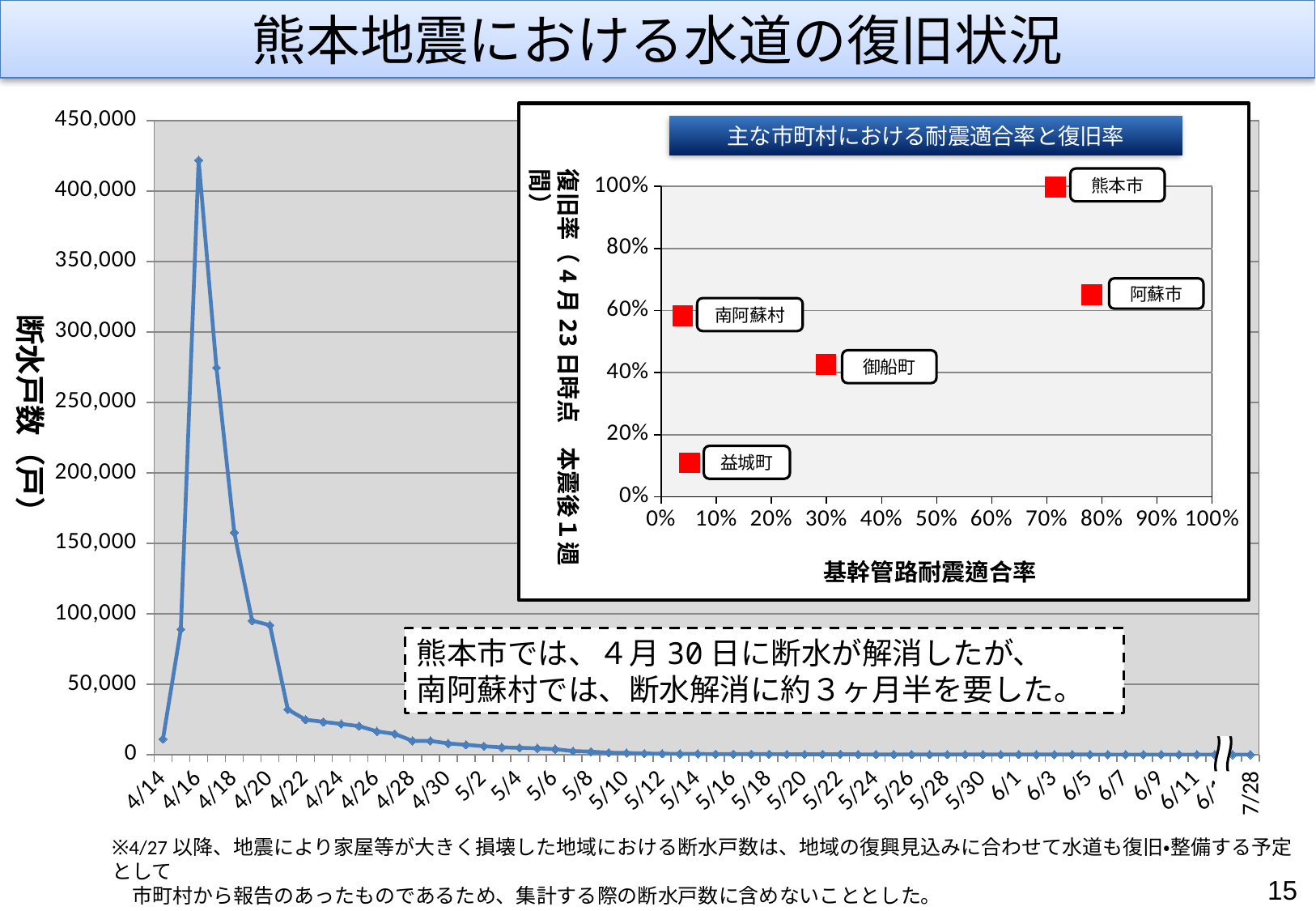

熊本地震における水道の復旧状況

### Chart

| Category |  |
|---|---|
| 42474 | 11120.0 |
| 42475 | 88938.0 |
| 42476 | 421846.0 |
| 42477 | 274578.0 |
| 42478 | 157634.0 |
| 42479 | 95035.0 |
| 42480 | 91863.0 |
| 42481 | 32099.0 |
| 42482 | 24778.0 |
| 42483 | 23266.0 |
| 42484 | 21764.0 |
| 42485 | 20256.0 |
| 42486 | 16495.0 |
| 42487 | 14717.0 |
| 42488 | 9756.0 |
| 42489 | 9756.0 |
| 42490 | 7973.0 |
| 42491 | 6998.0 |
| 42492 | 5949.0 |
| 42493 | 5172.0 |
| 42494 | 4885.0 |
| 42495 | 4480.0 |
| 42496 | 3898.0 |
| 42497 | 2527.0 |
| 42498 | 2112.0 |
| 42499 | 1406.0 |
| 42500 | 1185.0 |
| 42501 | 816.0 |
| 42502 | 670.0 |
| 42503 | 559.0 |
| 42504 | 559.0 |
| 42505 | 361.0 |
| 42506 | 361.0 |
| 42507 | 361.0 |
| 42508 | 361.0 |
| 42509 | 241.0 |
| 42510 | 241.0 |
| 42511 | 241.0 |
| 42512 | 241.0 |
| 42513 | 193.0 |
| 42514 | 126.0 |
| 42515 | 122.0 |
| 42516 | 83.0 |
| 42517 | 83.0 |
| 42518 | 83.0 |
| 42519 | 83.0 |
| 42520 | 75.0 |
| 42521 | 75.0 |
| 42522 | 75.0 |
| 42523 | 35.0 |
| 42524 | 35.0 |
| 42525 | 35.0 |
| 42526 | 35.0 |
| 42527 | 33.0 |
| 42528 | 32.0 |
| 42529 | 31.0 |
| 42530 | 31.0 |
| 42531 | 26.0 |
| 42532 | 26.0 |
| 42533 | 26.0 |
| 42534 | 26.0 |
| 42535 | 2.0 |

### Chart

| Category | 復旧率 |
|---|---|
主な市町村における耐震適合率と復旧率
復旧率（4月23日時点　本震後１週間）
基幹管路耐震適合率
熊本市
阿蘇市
南阿蘇村
断水戸数（戸）
御船町
益城町
熊本市では、４月30日に断水が解消したが、
南阿蘇村では、断水解消に約３ヶ月半を要した。

7/28
※4/27以降、地震により家屋等が大きく損壊した地域における断水戸数は、地域の復興見込みに合わせて水道も復旧・整備する予定として
　市町村から報告のあったものであるため、集計する際の断水戸数に含めないこととした。
15